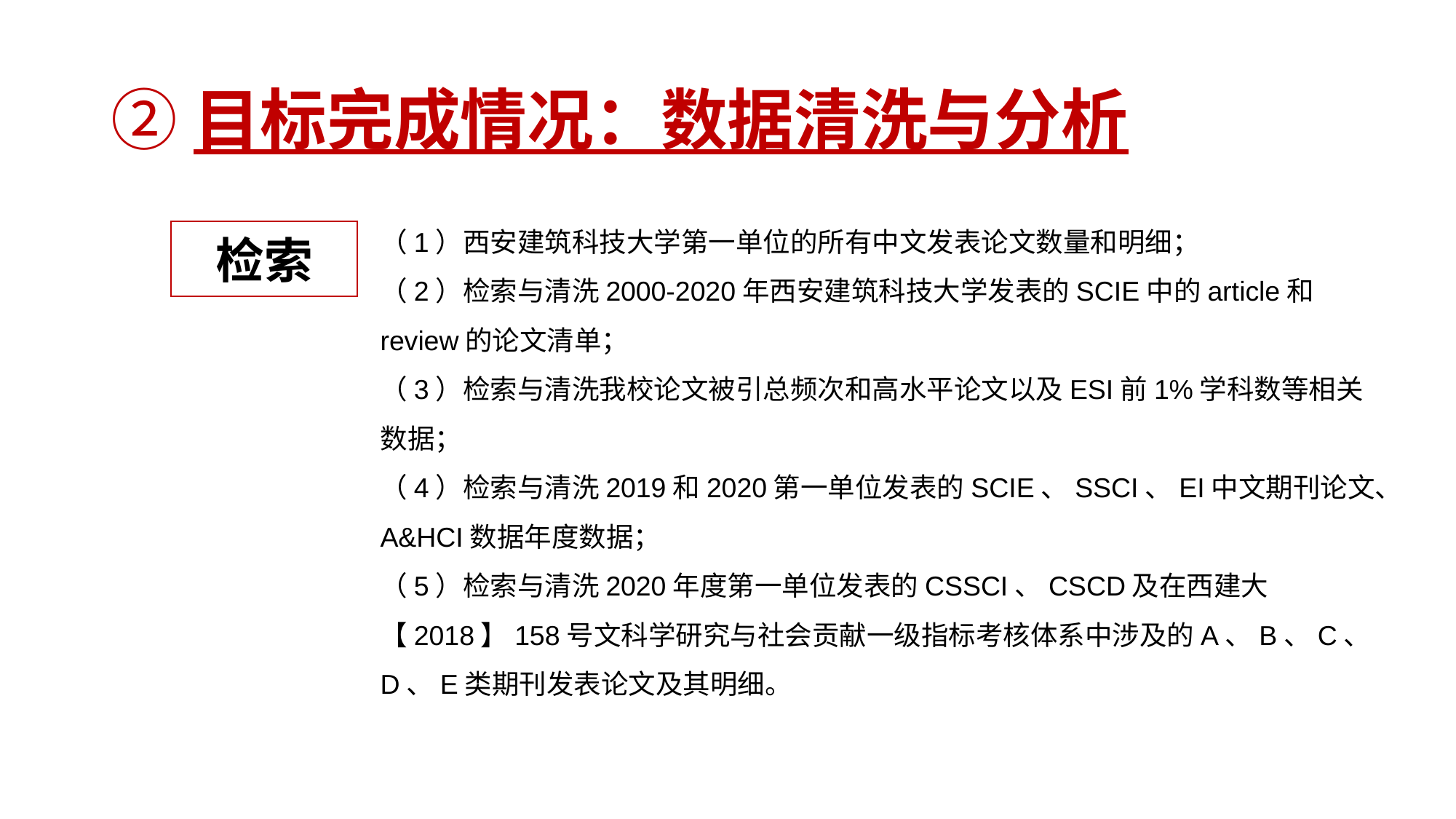

# ②目标完成情况：数据清洗与分析
（1）西安建筑科技大学第一单位的所有中文发表论文数量和明细；
（2）检索与清洗2000-2020年西安建筑科技大学发表的SCIE中的article和review的论文清单；
（3）检索与清洗我校论文被引总频次和高水平论文以及ESI前1%学科数等相关数据；
（4）检索与清洗2019和2020第一单位发表的SCIE、SSCI、EI中文期刊论文、A&HCI数据年度数据；
（5）检索与清洗2020年度第一单位发表的CSSCI、CSCD及在西建大【2018】158号文科学研究与社会贡献一级指标考核体系中涉及的A、B、C、D、E类期刊发表论文及其明细。
检索